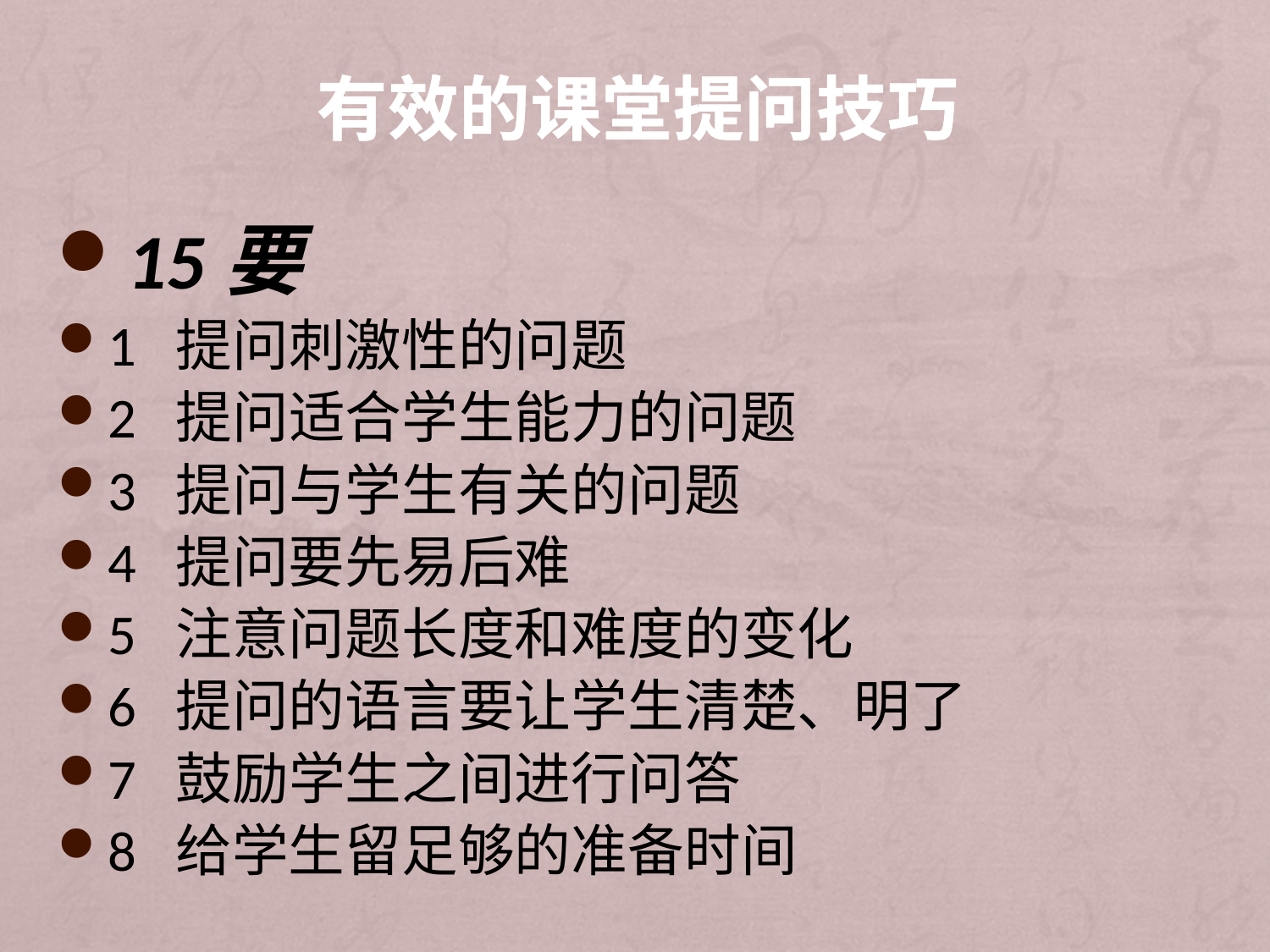

# 有效的课堂提问技巧
15要
1  提问刺激性的问题
2  提问适合学生能力的问题
3  提问与学生有关的问题
4  提问要先易后难
5  注意问题长度和难度的变化
6  提问的语言要让学生清楚、明了
7  鼓励学生之间进行问答
8  给学生留足够的准备时间